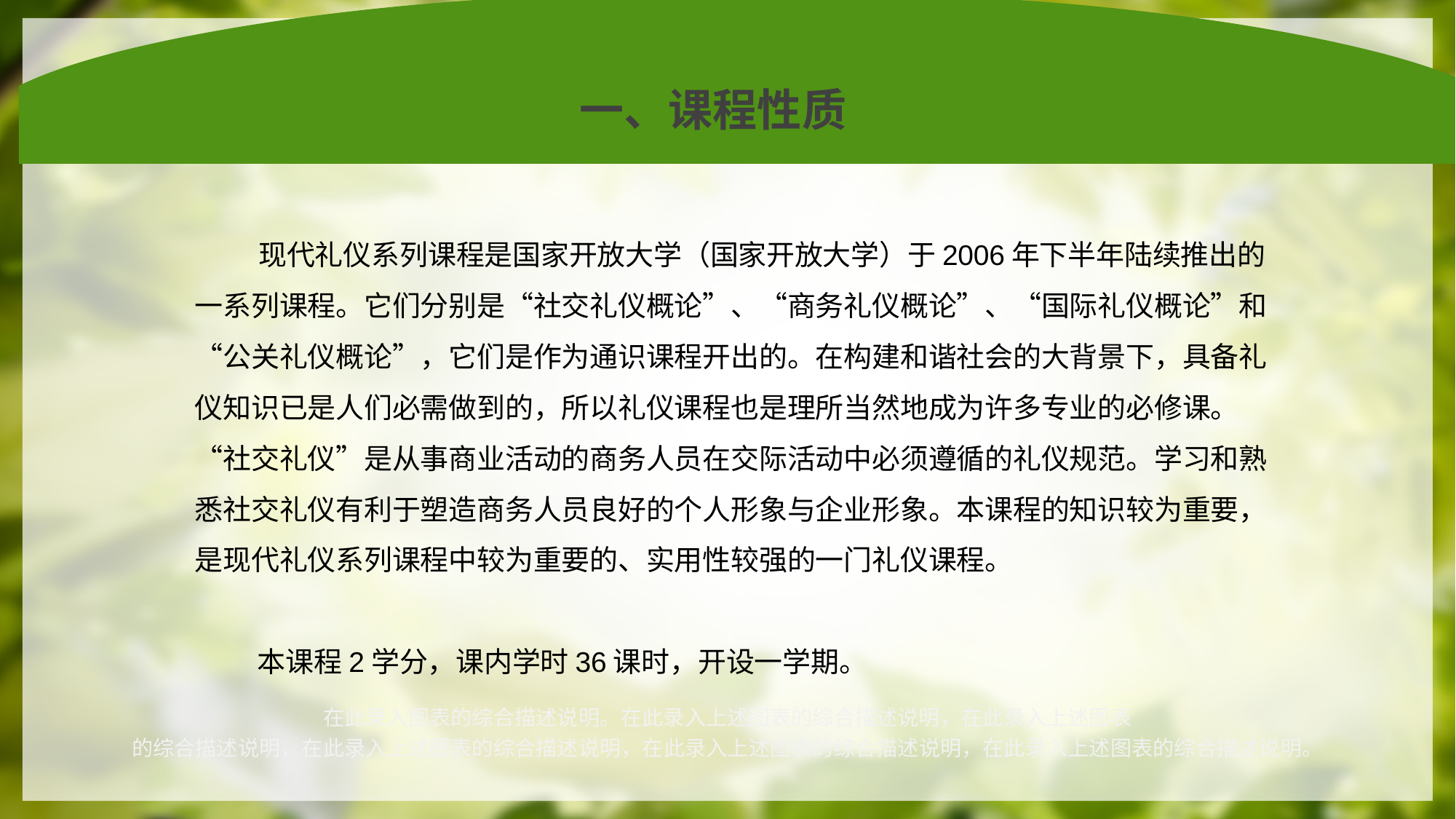

一、课程性质
         现代礼仪系列课程是国家开放大学（国家开放大学）于2006年下半年陆续推出的一系列课程。它们分别是“社交礼仪概论”、“商务礼仪概论”、“国际礼仪概论”和“公关礼仪概论”，它们是作为通识课程开出的。在构建和谐社会的大背景下，具备礼仪知识已是人们必需做到的，所以礼仪课程也是理所当然地成为许多专业的必修课。“社交礼仪”是从事商业活动的商务人员在交际活动中必须遵循的礼仪规范。学习和熟悉社交礼仪有利于塑造商务人员良好的个人形象与企业形象。本课程的知识较为重要，是现代礼仪系列课程中较为重要的、实用性较强的一门礼仪课程。

　　 本课程2学分，课内学时36课时，开设一学期。
在此录入图表的综合描述说明。在此录入上述图表的综合描述说明，在此录入上述图表
的综合描述说明，在此录入上述图表的综合描述说明，在此录入上述图表的综合描述说明，在此录入上述图表的综合描述说明。